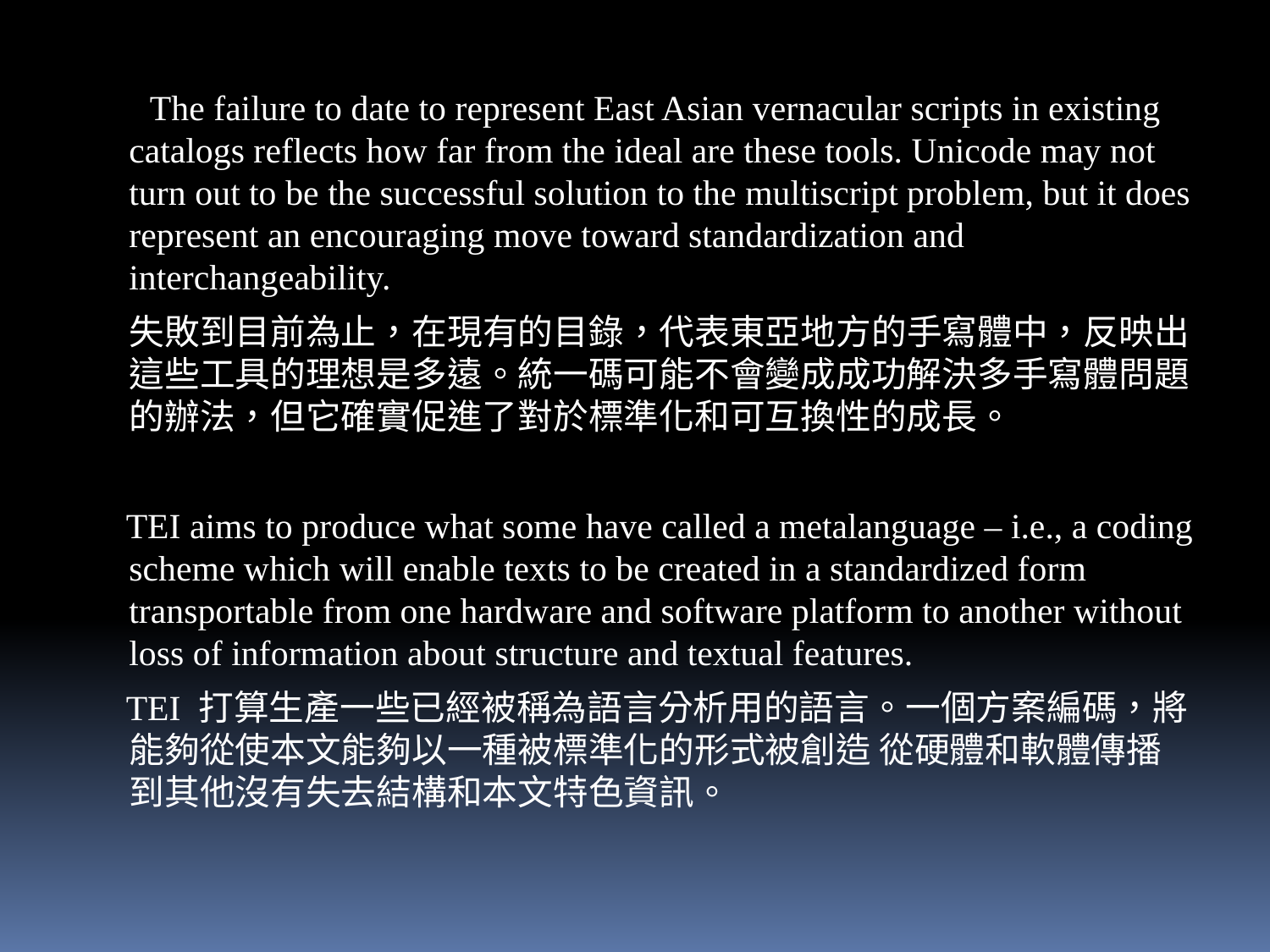

The failure to date to represent East Asian vernacular scripts in existing catalogs reflects how far from the ideal are these tools. Unicode may not turn out to be the successful solution to the multiscript problem, but it does represent an encouraging move toward standardization and interchangeability.
     失敗到目前為止，在現有的目錄，代表東亞地方的手寫體中，反映出這些工具的理想是多遠。統一碼可能不會變成成功解決多手寫體問題的辦法，但它確實促進了對於標準化和可互換性的成長。

     TEI aims to produce what some have called a metalanguage – i.e., a coding scheme which will enable texts to be created in a standardized form transportable from one hardware and software platform to another without loss of information about structure and textual features.
     TEI 打算生產一些已經被稱為語言分析用的語言。一個方案編碼，將能夠從使本文能夠以一種被標準化的形式被創造 從硬體和軟體傳播到其他沒有失去結構和本文特色資訊。